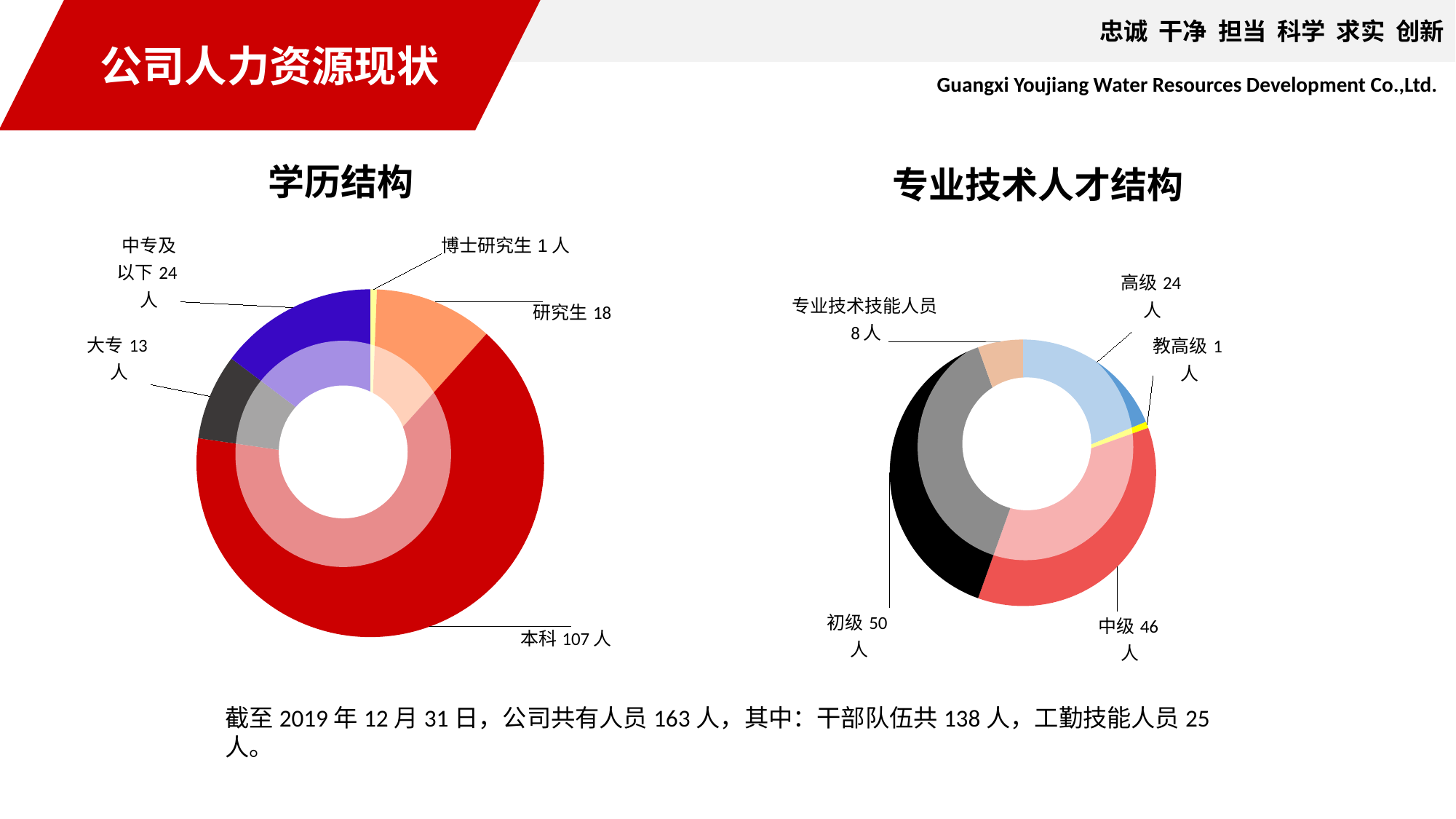

忠诚  干净  担当  科学  求实  创新
公司人力资源现状
Guangxi Youjiang Water Resources Development Co.,Ltd.
学历结构
专业技术人才结构

### Chart

| Category | 列1 |
|---|---|
| 高级专业技术职务 | 24.0 |
| 教高级专业技术职务 | 1.0 |
| 中级专业技术职务 | 46.0 |
| 初级专业技术职务 | 50.0 |
| 专业技术技能人员 | 7.0 |

### Chart

| Category | 学历情况 |
|---|---|
| 博士研究生 | 1.0 |
| 研究生 | 18.0 |
| 本科 | 107.0 |
| 大专 | 13.0 |
| 中专及以下 | 24.0 |

截至2019年12月31日，公司共有人员163人，其中：干部队伍共138人，工勤技能人员25人。